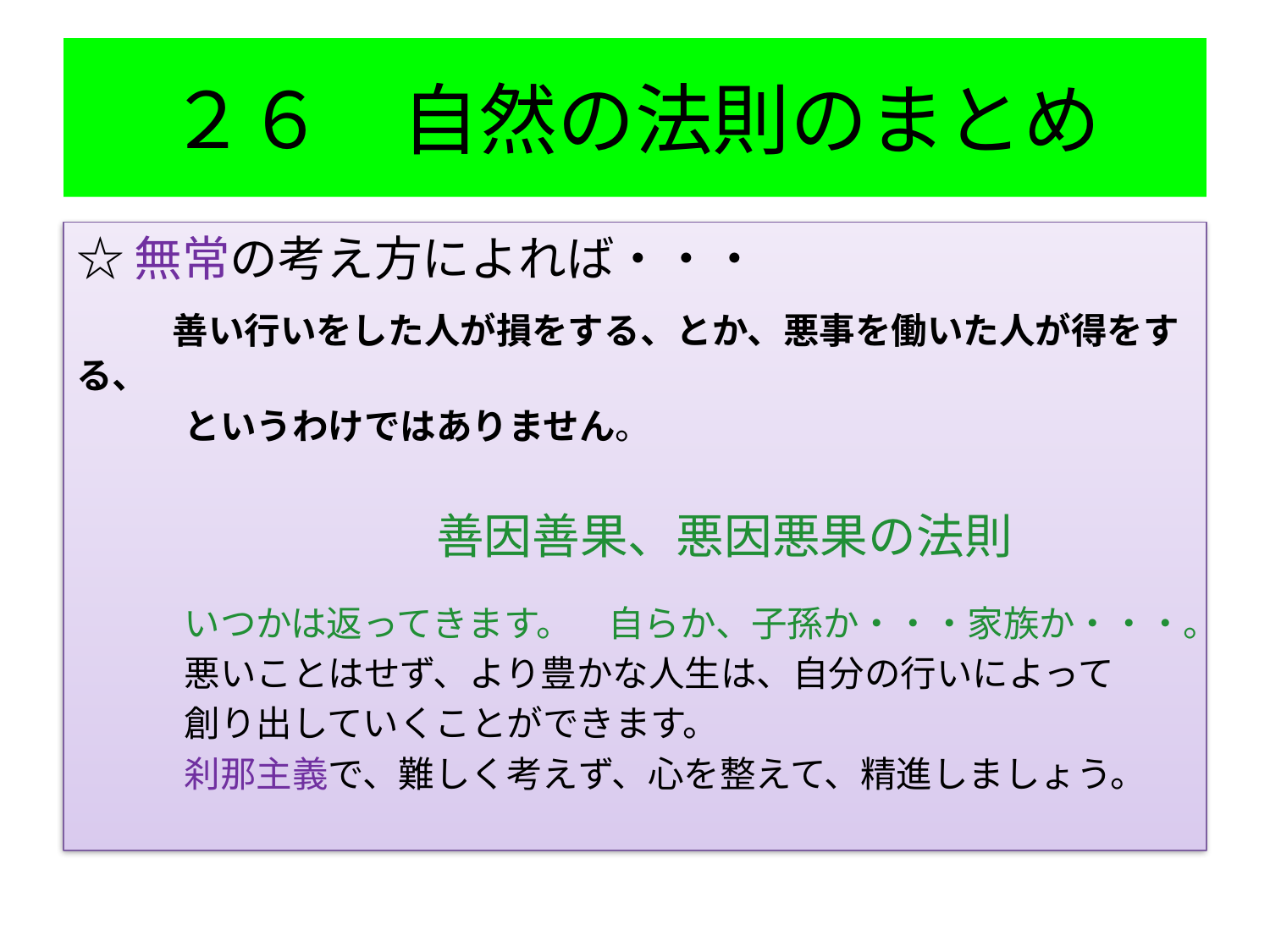

# ２６　自然の法則のまとめ
☆無常の考え方によれば・・・
　　善い行いをした人が損をする、とか、悪事を働いた人が得をする、
　　　というわけではありません。

　　　　　　　　　　善因善果、悪因悪果の法則

　　　いつかは返ってきます。　自らか、子孫か・・・家族か・・・。
　　　悪いことはせず、より豊かな人生は、自分の行いによって
　　　創り出していくことができます。
　　　刹那主義で、難しく考えず、心を整えて、精進しましょう。